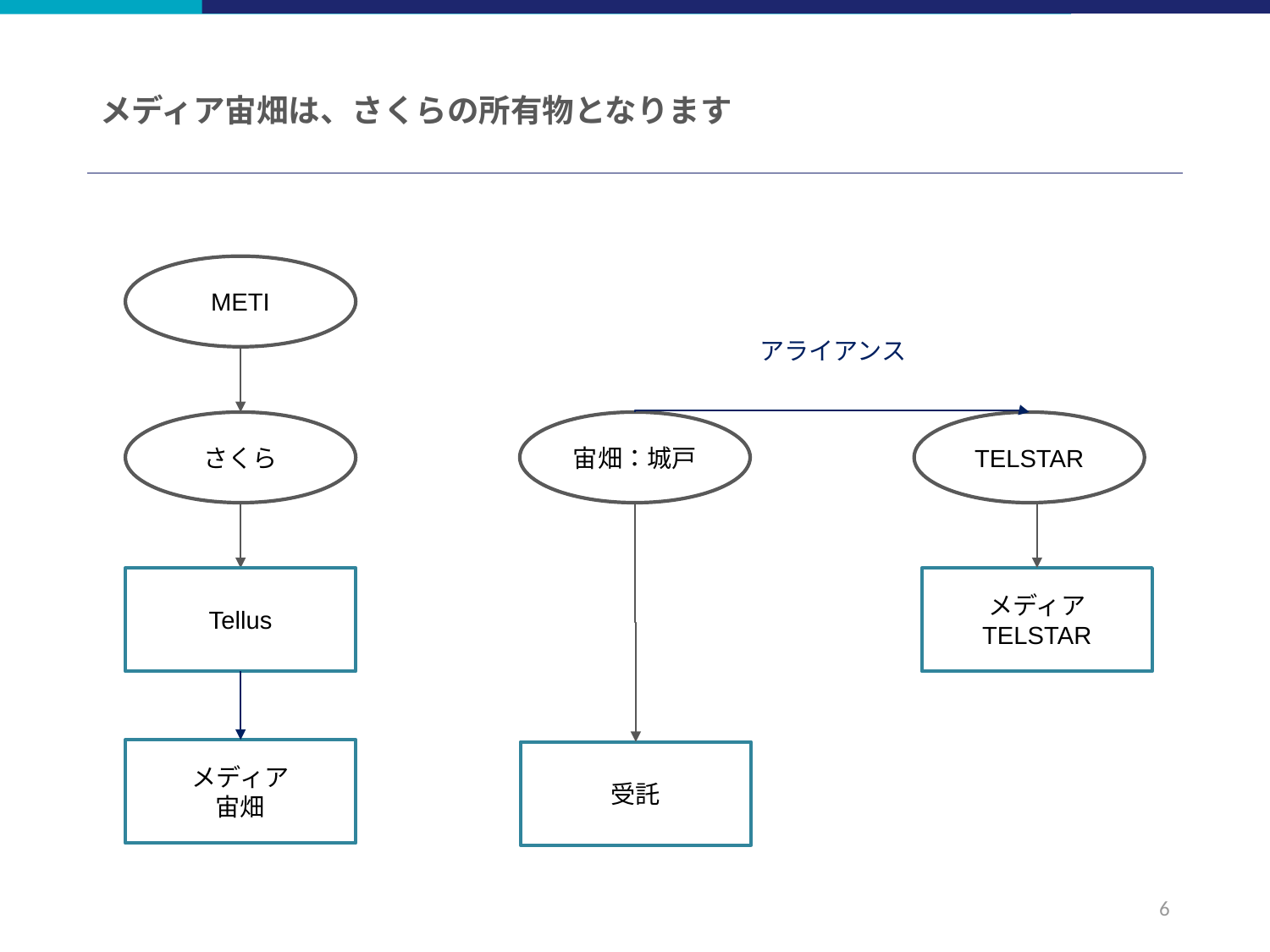

# メディア宙畑は、さくらの所有物となります
METI
アライアンス
さくら
宙畑：城戸
TELSTAR
Tellus
メディア
TELSTAR
メディア
宙畑
受託
6